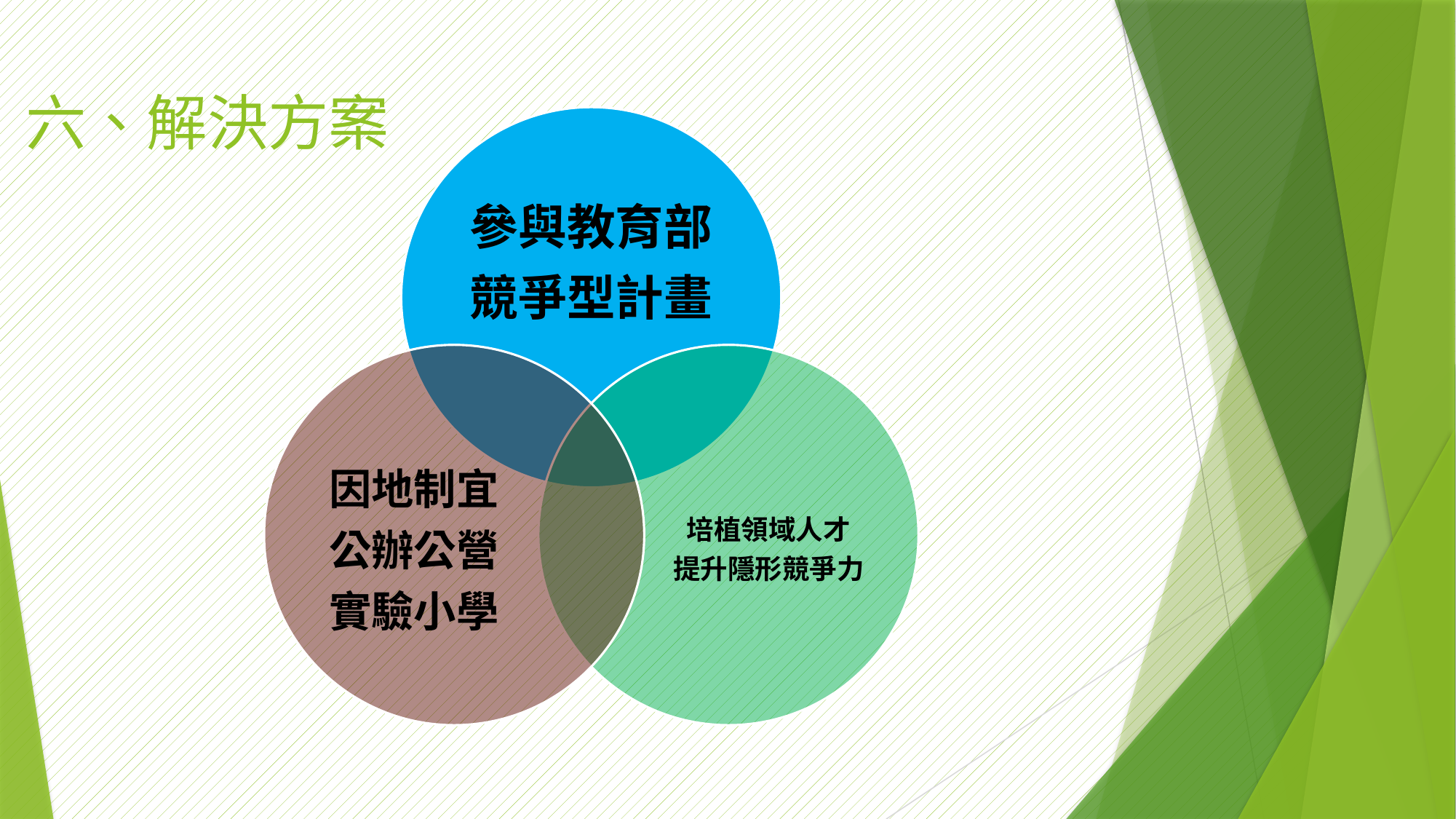

# 六、解決方案
參與教育部
競爭型計畫
培植領域人才
提升隱形競爭力
因地制宜
公辦公營
實驗小學